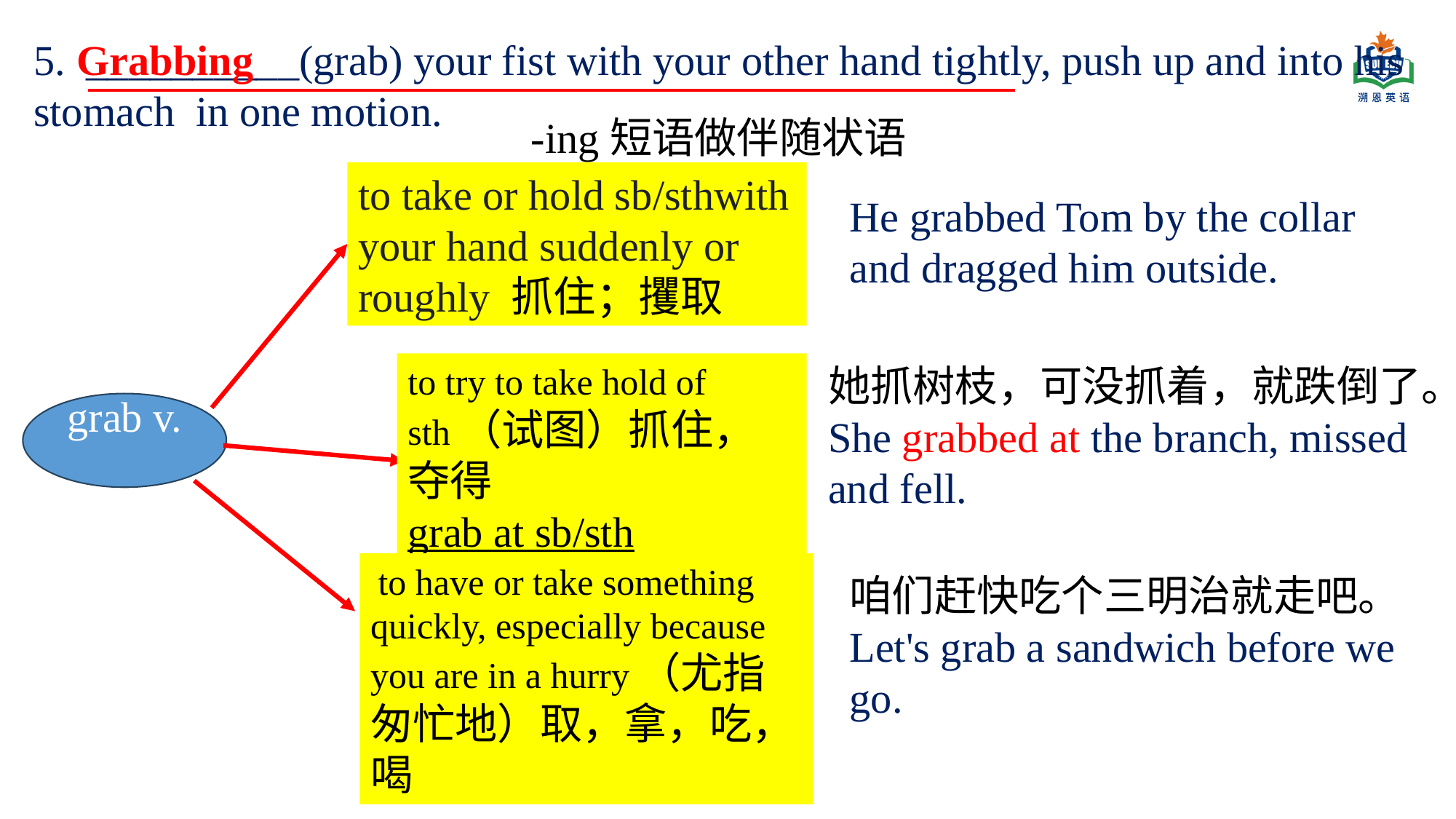

5.  __________(grab) your fist with your other hand tightly, push up and into his stomach  in one motion.
Grabbing
-ing短语做伴随状语
to take or hold sb/sthwith your hand suddenly or roughly 抓住；攫取
He grabbed Tom by the collar and dragged him outside.
to try to take hold of sth（试图）抓住，夺得
grab at sb/sth
她抓树枝，可没抓着，就跌倒了。
She grabbed at the branch, missed and fell.
grab v.
 to have or take something quickly, especially because you are in a hurry（尤指匆忙地）取，拿，吃，喝
咱们赶快吃个三明治就走吧。
Let's grab a sandwich before we go.